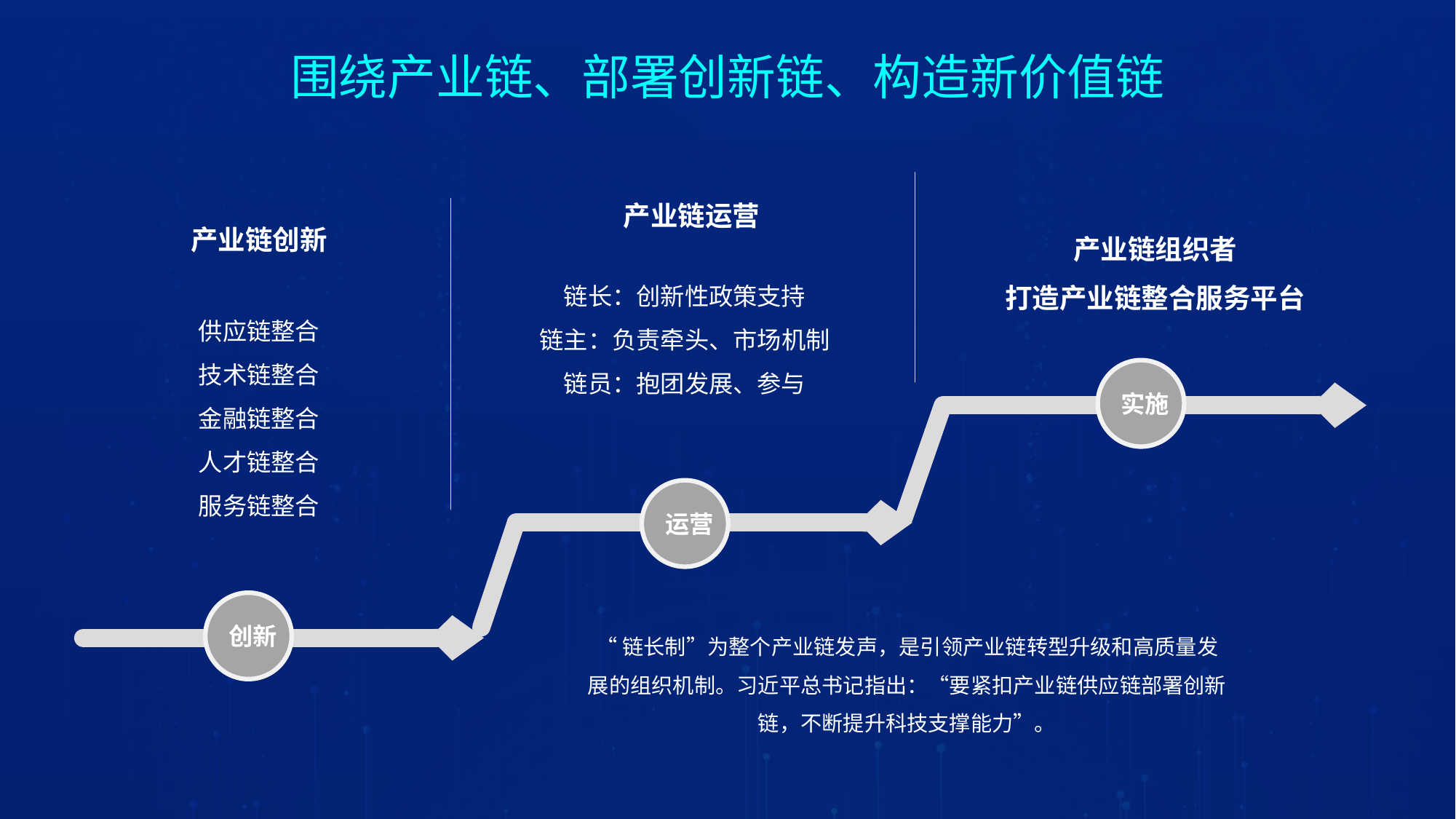

围绕产业链、部署创新链、构造新价值链
产业链运营
产业链创新
产业链组织者
打造产业链整合服务平台
链长：创新性政策支持
链主：负责牵头、市场机制
链员：抱团发展、参与

供应链整合
技术链整合
金融链整合
人才链整合
服务链整合
实施
运营
创新

“链长制”为整个产业链发声，是引领产业链转型升级和高质量发展的组织机制。习近平总书记指出：“要紧扣产业链供应链部署创新链，不断提升科技支撑能力”。